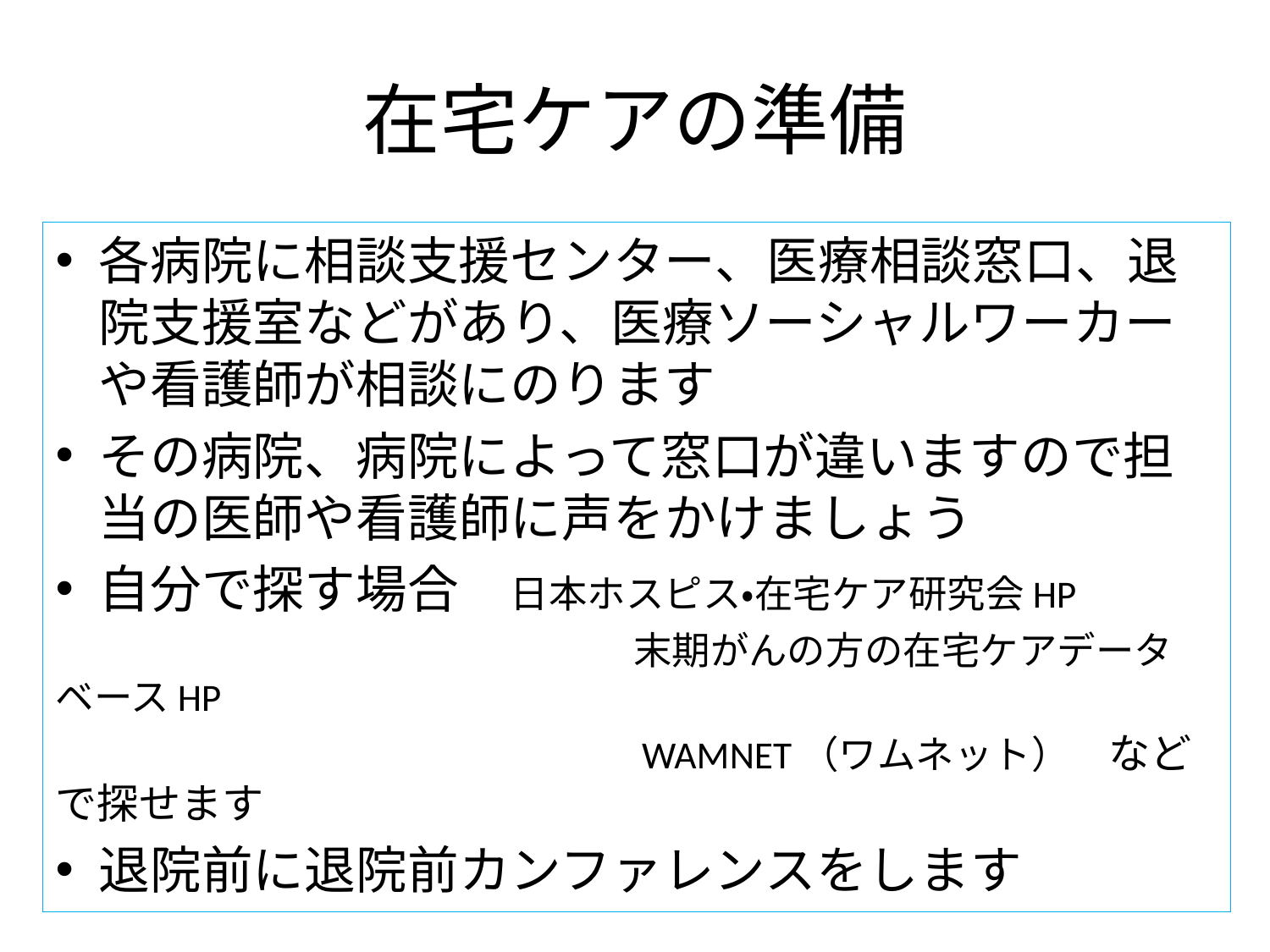

# 在宅ケアの準備
各病院に相談支援センター、医療相談窓口、退院支援室などがあり、医療ソーシャルワーカーや看護師が相談にのります
その病院、病院によって窓口が違いますので担当の医師や看護師に声をかけましょう
自分で探す場合　日本ホスピス・在宅ケア研究会HP
　　　　　　　　　　　　　　　末期がんの方の在宅ケアデータベースHP
　　　　　　　　　　　　　　　WAMNET（ワムネット）　などで探せます
退院前に退院前カンファレンスをします